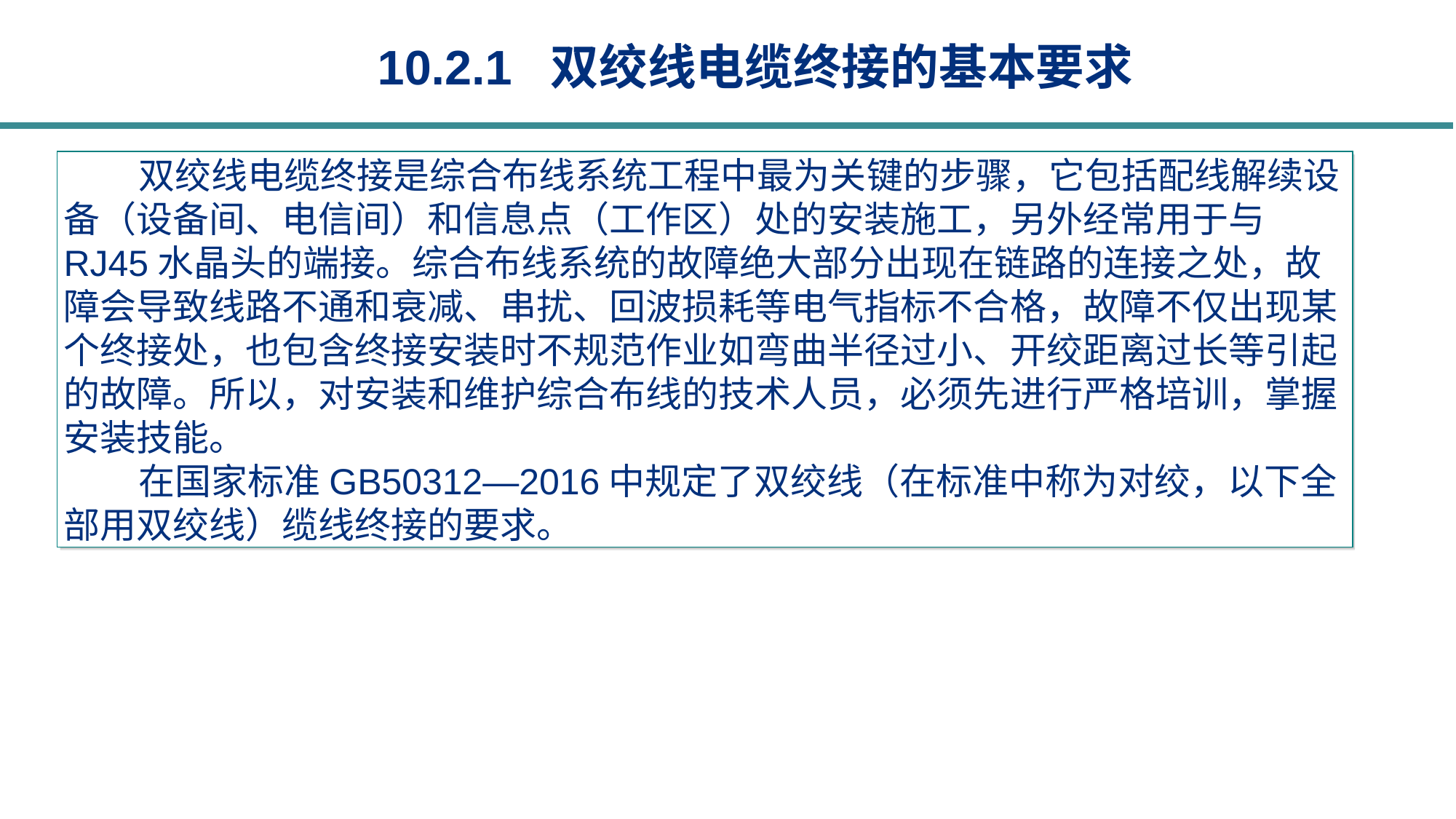

10.2.1  双绞线电缆终接的基本要求
双绞线电缆终接是综合布线系统工程中最为关键的步骤，它包括配线解续设备（设备间、电信间）和信息点（工作区）处的安装施工，另外经常用于与RJ45水晶头的端接。综合布线系统的故障绝大部分出现在链路的连接之处，故障会导致线路不通和衰减、串扰、回波损耗等电气指标不合格，故障不仅出现某个终接处，也包含终接安装时不规范作业如弯曲半径过小、开绞距离过长等引起的故障。所以，对安装和维护综合布线的技术人员，必须先进行严格培训，掌握安装技能。
在国家标准GB50312—2016中规定了双绞线（在标准中称为对绞，以下全部用双绞线）缆线终接的要求。